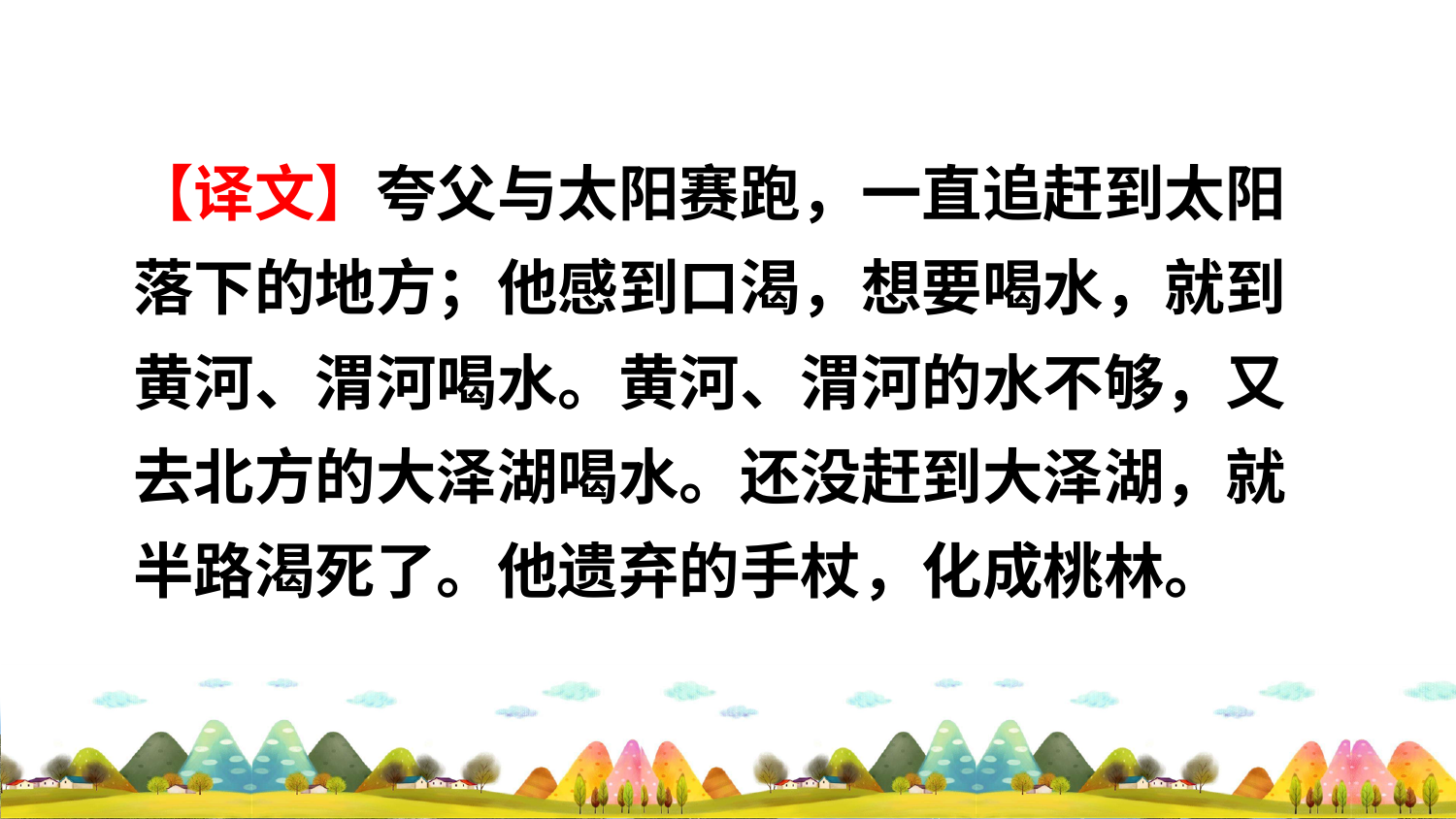

【译文】夸父与太阳赛跑，一直追赶到太阳落下的地方；他感到口渴，想要喝水，就到黄河、渭河喝水。黄河、渭河的水不够，又去北方的大泽湖喝水。还没赶到大泽湖，就半路渴死了。他遗弃的手杖，化成桃林。